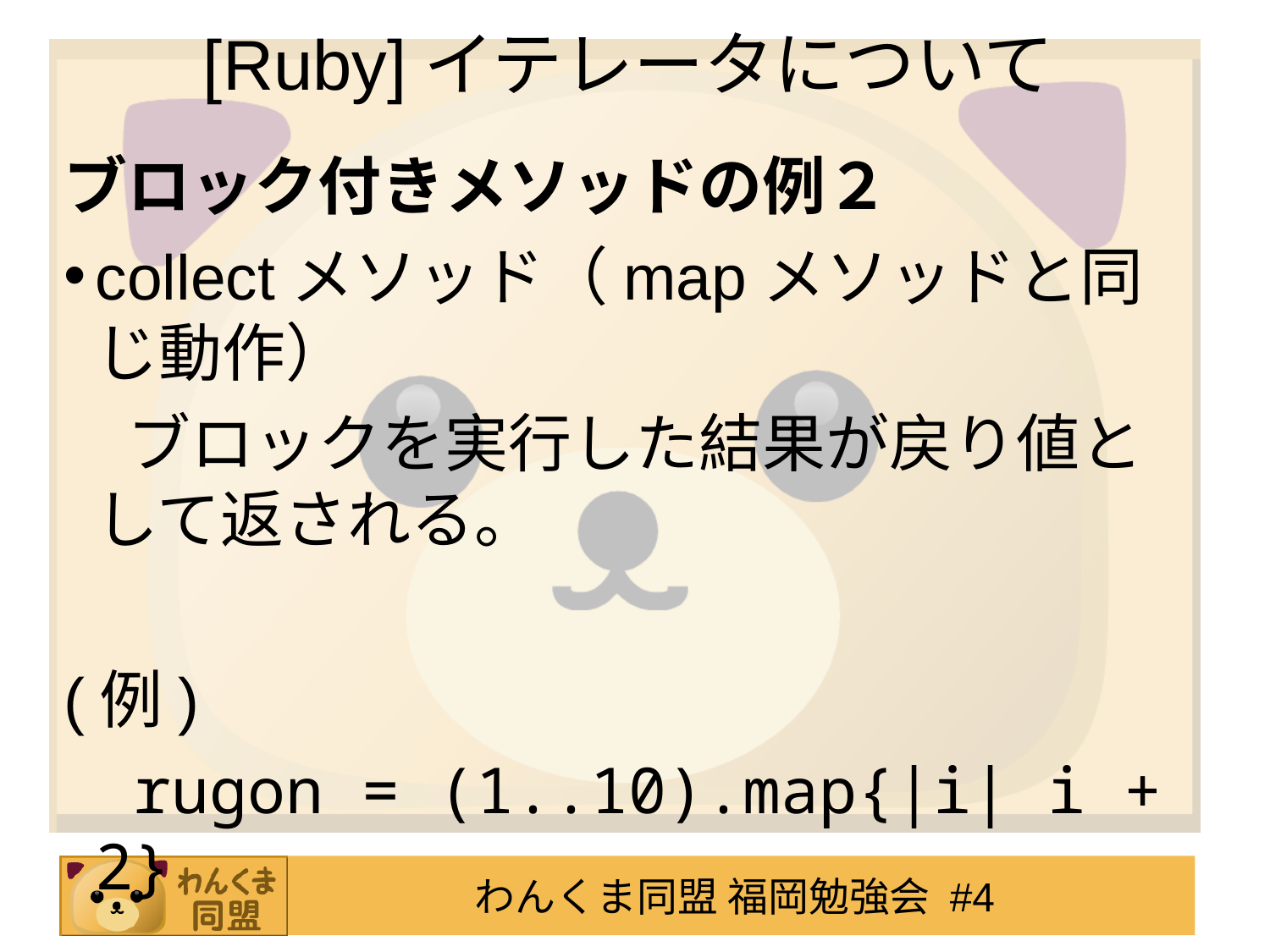

# [Ruby]イテレータについて
ブロック付きメソッドの例２
collectメソッド（mapメソッドと同じ動作）
　ブロックを実行した結果が戻り値として返される。

(例)‏
    rugon = (1..10).map{|i| i + 2}